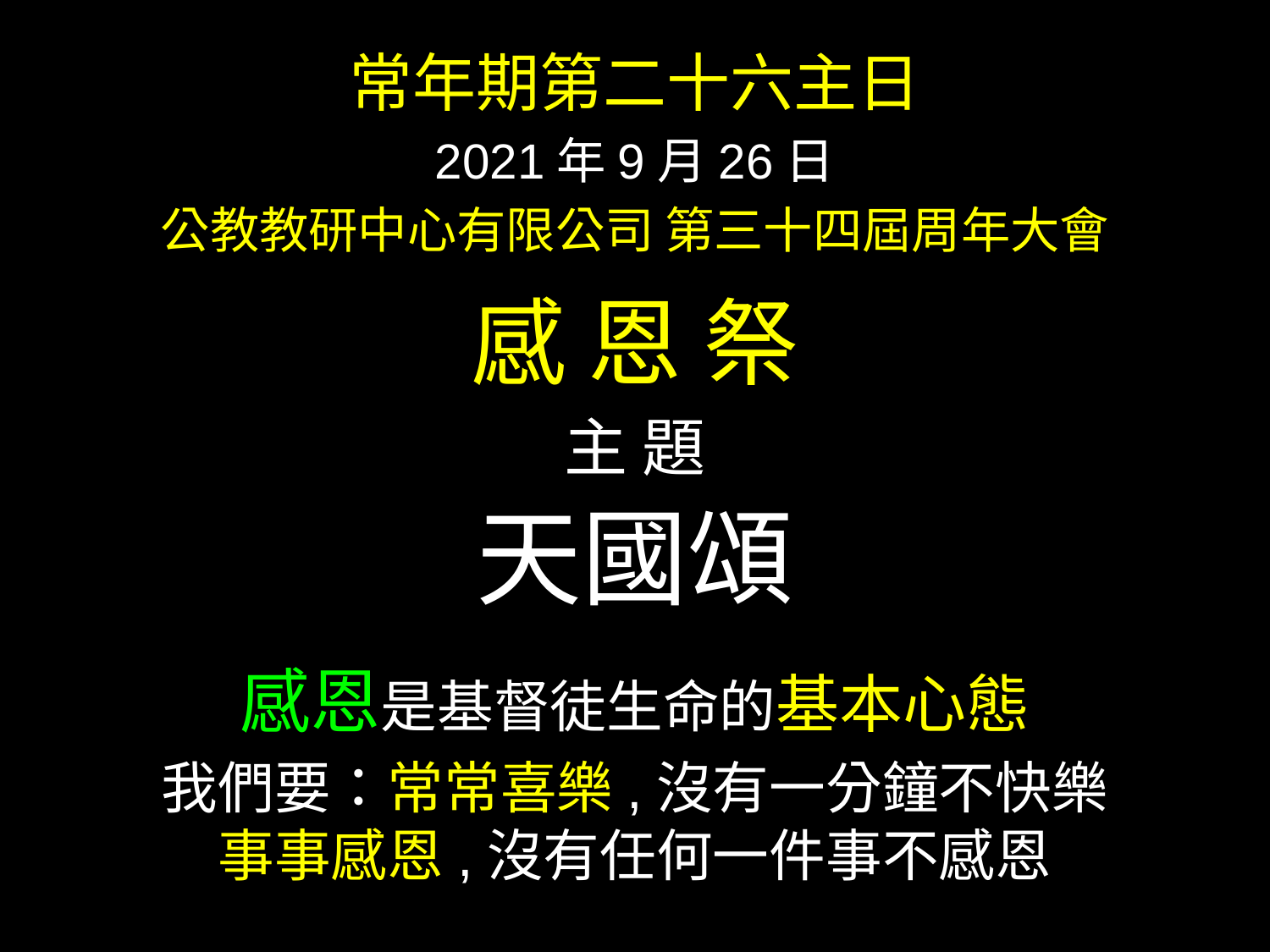

常年期第二十六主日
2021年9月26日
公教教研中心有限公司 第三十四屆周年大會

感 恩 祭
主 題
天國頌
感恩是基督徒生命的基本心態
我們要：常常喜樂,沒有一分鐘不快樂
事事感恩,沒有任何一件事不感恩